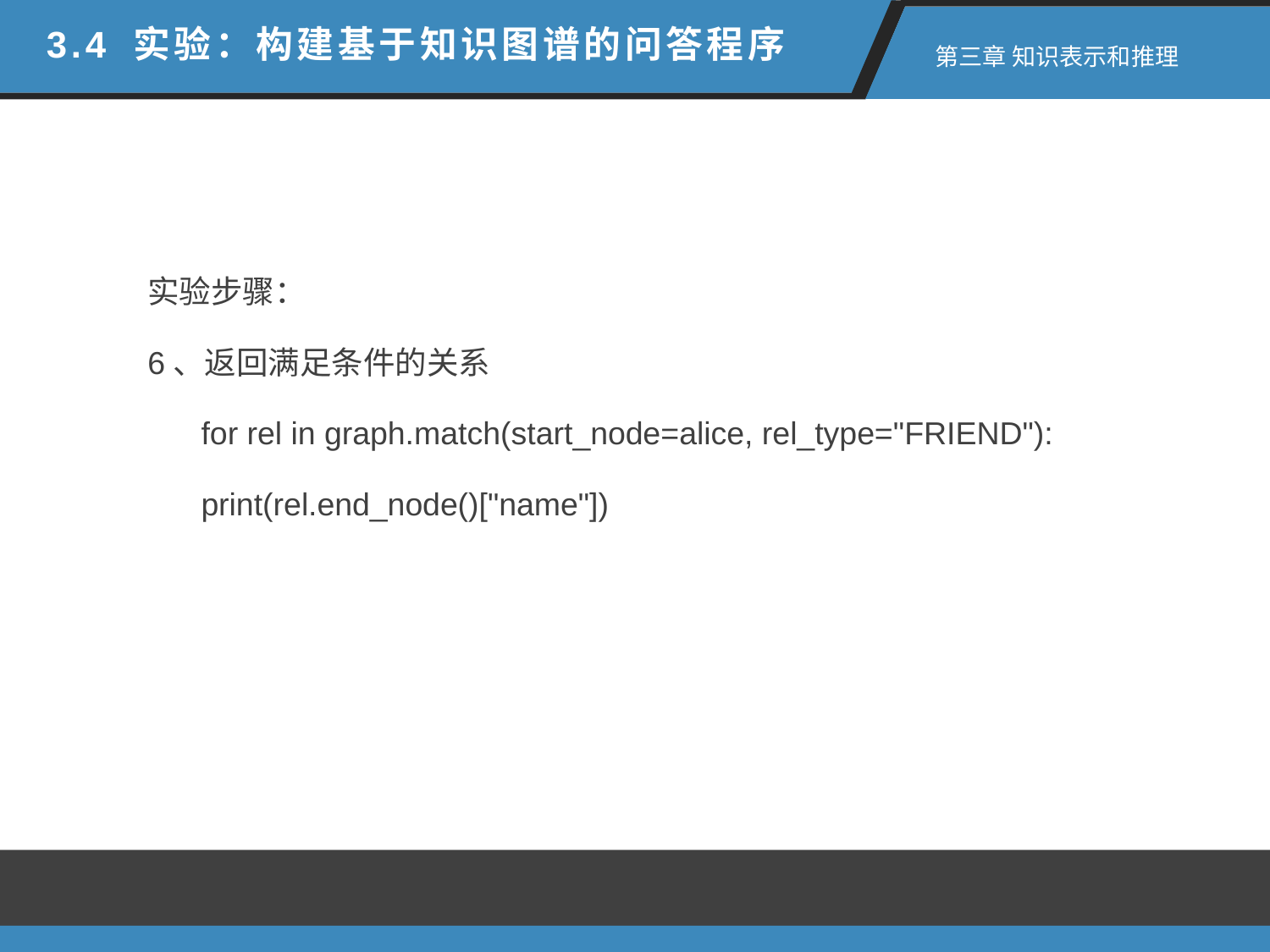

3.4 实验：构建基于知识图谱的问答程序
  第三章 知识表示和推理
实验步骤：
6、返回满足条件的关系
      for rel in graph.match(start_node=alice, rel_type="FRIEND"):
      print(rel.end_node()["name"])